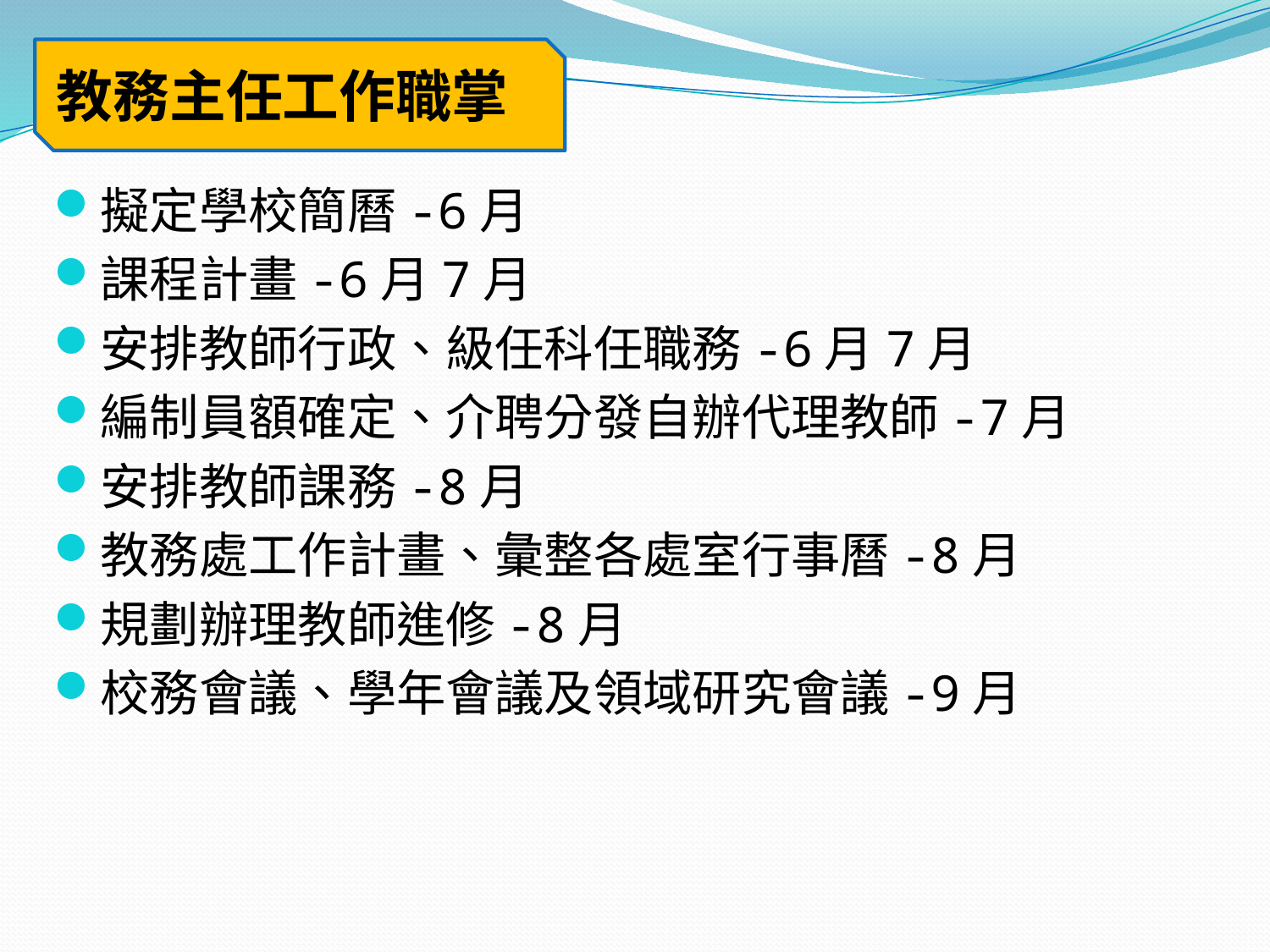

教務主任工作職掌

擬定學校簡曆-6月
課程計畫-6月7月
安排教師行政、級任科任職務-6月7月
編制員額確定、介聘分發自辦代理教師-7月
安排教師課務-8月
教務處工作計畫、彙整各處室行事曆-8月
規劃辦理教師進修-8月
校務會議、學年會議及領域研究會議-9月